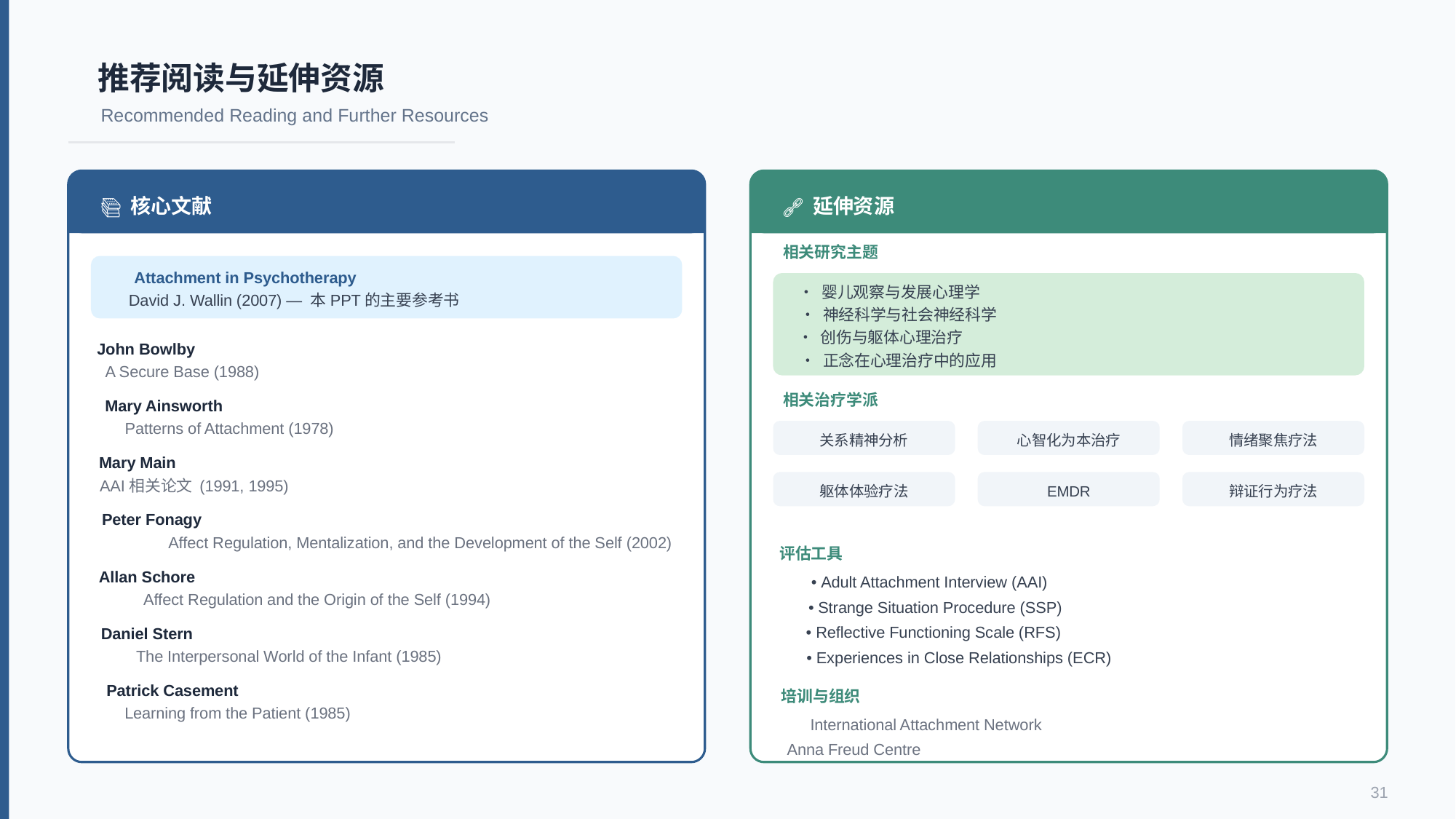

推荐阅读与延伸资源
Recommended Reading and Further Resources

📚 核心文献

Attachment in Psychotherapy
David J. Wallin (2007) — 本PPT的主要参考书
John Bowlby
A Secure Base (1988)
Mary Ainsworth
Patterns of Attachment (1978)
Mary Main
AAI相关论文 (1991, 1995)
Peter Fonagy
Affect Regulation, Mentalization, and the Development of the Self (2002)
Allan Schore
Affect Regulation and the Origin of the Self (1994)
Daniel Stern
The Interpersonal World of the Infant (1985)
Patrick Casement
Learning from the Patient (1985)

🔗 延伸资源

相关研究主题

• 婴儿观察与发展心理学
• 神经科学与社会神经科学
• 创伤与躯体心理治疗
• 正念在心理治疗中的应用
相关治疗学派

关系精神分析
心智化为本治疗
情绪聚焦疗法

躯体体验疗法
EMDR
辩证行为疗法
评估工具
• Adult Attachment Interview (AAI)
• Strange Situation Procedure (SSP)
• Reflective Functioning Scale (RFS)
• Experiences in Close Relationships (ECR)
培训与组织
International Attachment Network
Anna Freud Centre
31